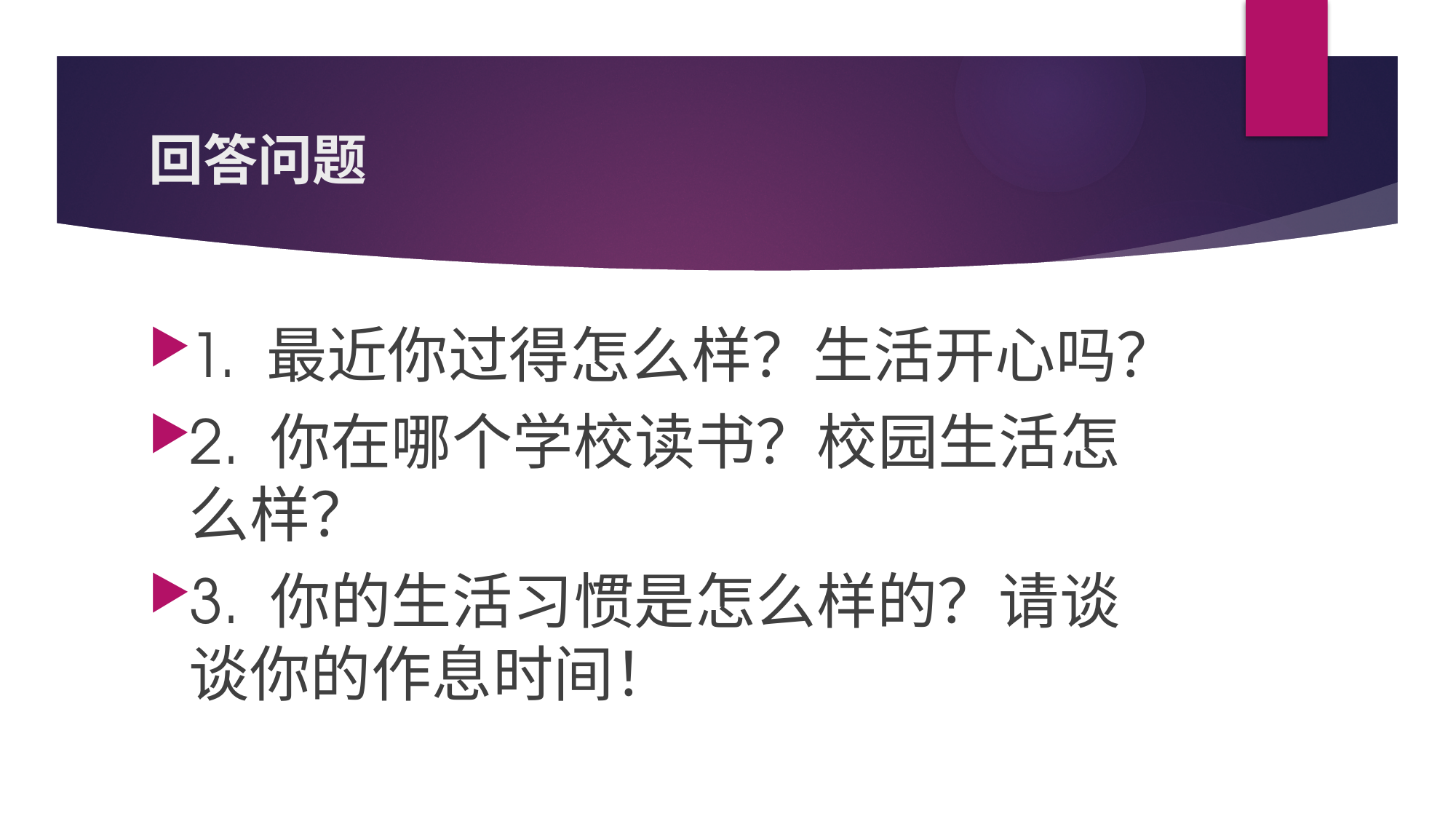

# 回答问题
1. 最近你过得怎么样？生活开心吗？
2. 你在哪个学校读书？校园生活怎么样？
3. 你的生活习惯是怎么样的？请谈谈你的作息时间！